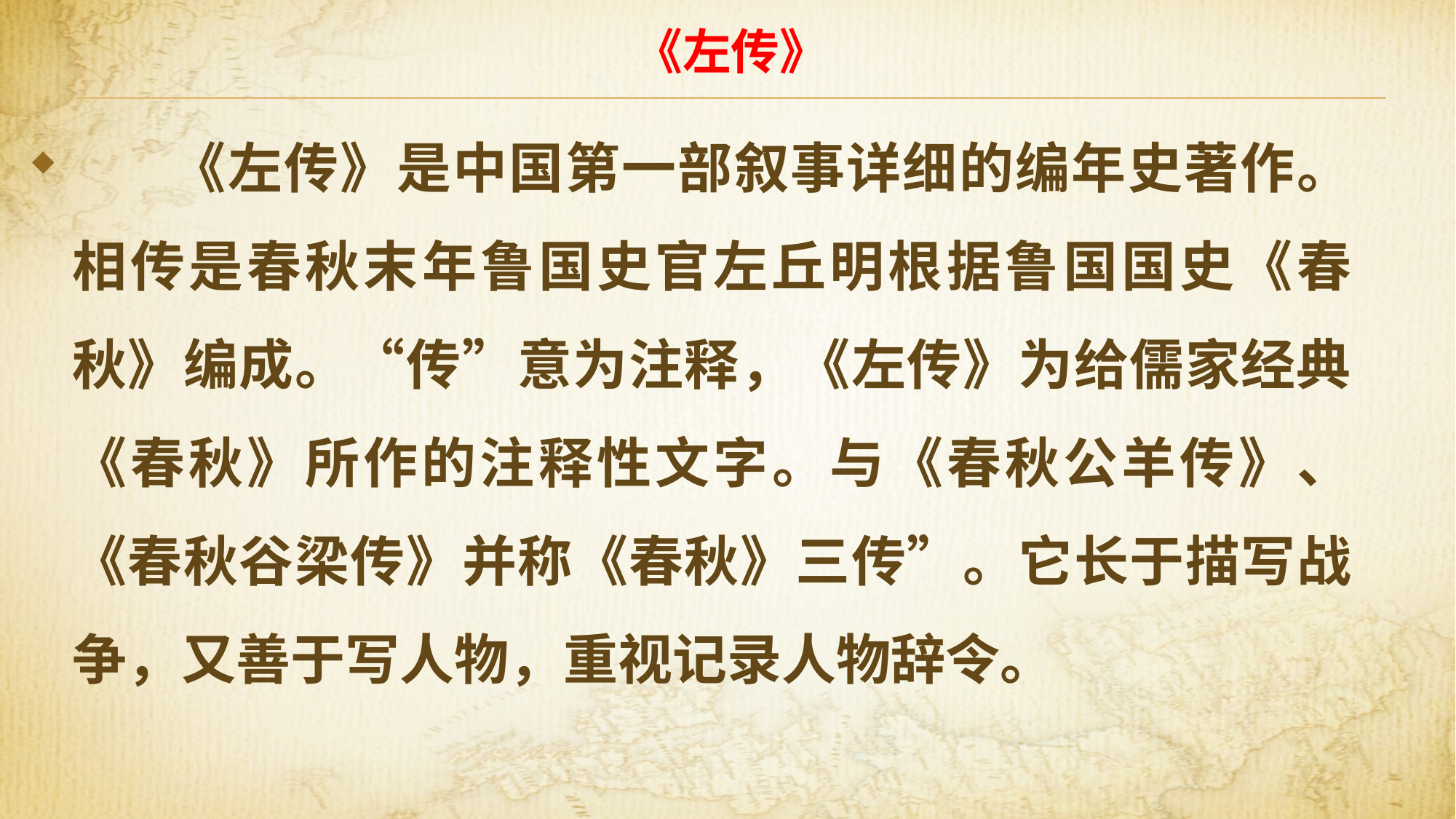

# 《左传》
      《左传》是中国第一部叙事详细的编年史著作。相传是春秋末年鲁国史官左丘明根据鲁国国史《春秋》编成。“传”意为注释，《左传》为给儒家经典《春秋》所作的注释性文字。与《春秋公羊传》、《春秋谷梁传》并称《春秋》三传”。它长于描写战争，又善于写人物，重视记录人物辞令。